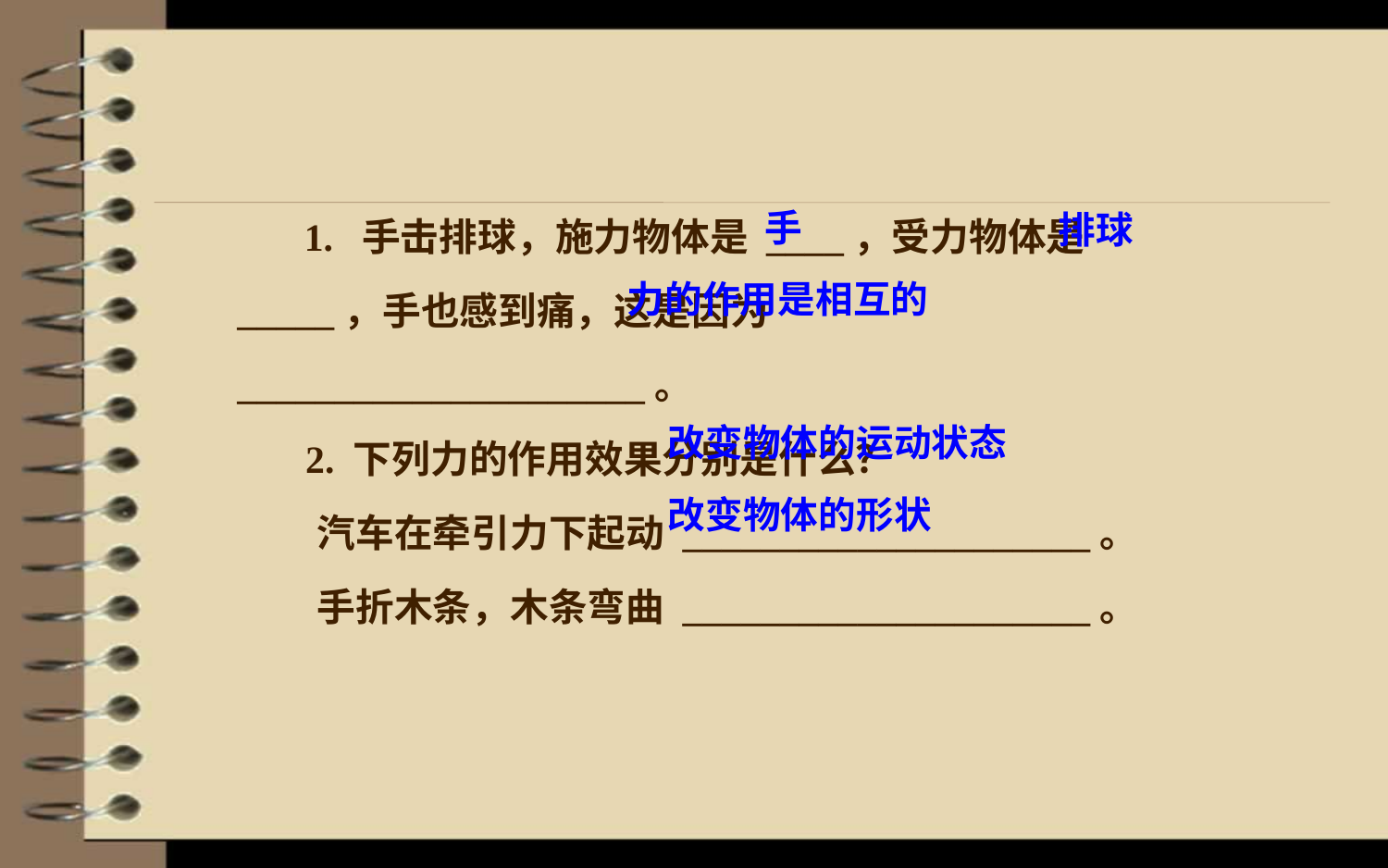

1.  手击排球，施力物体是 ____，受力物体是_____，手也感到痛，这是因为_____________________。
       2. 下列力的作用效果分别是什么？
        汽车在牵引力下起动 _____________________。
        手折木条，木条弯曲 _____________________。
手
排球
力的作用是相互的
改变物体的运动状态
改变物体的形状